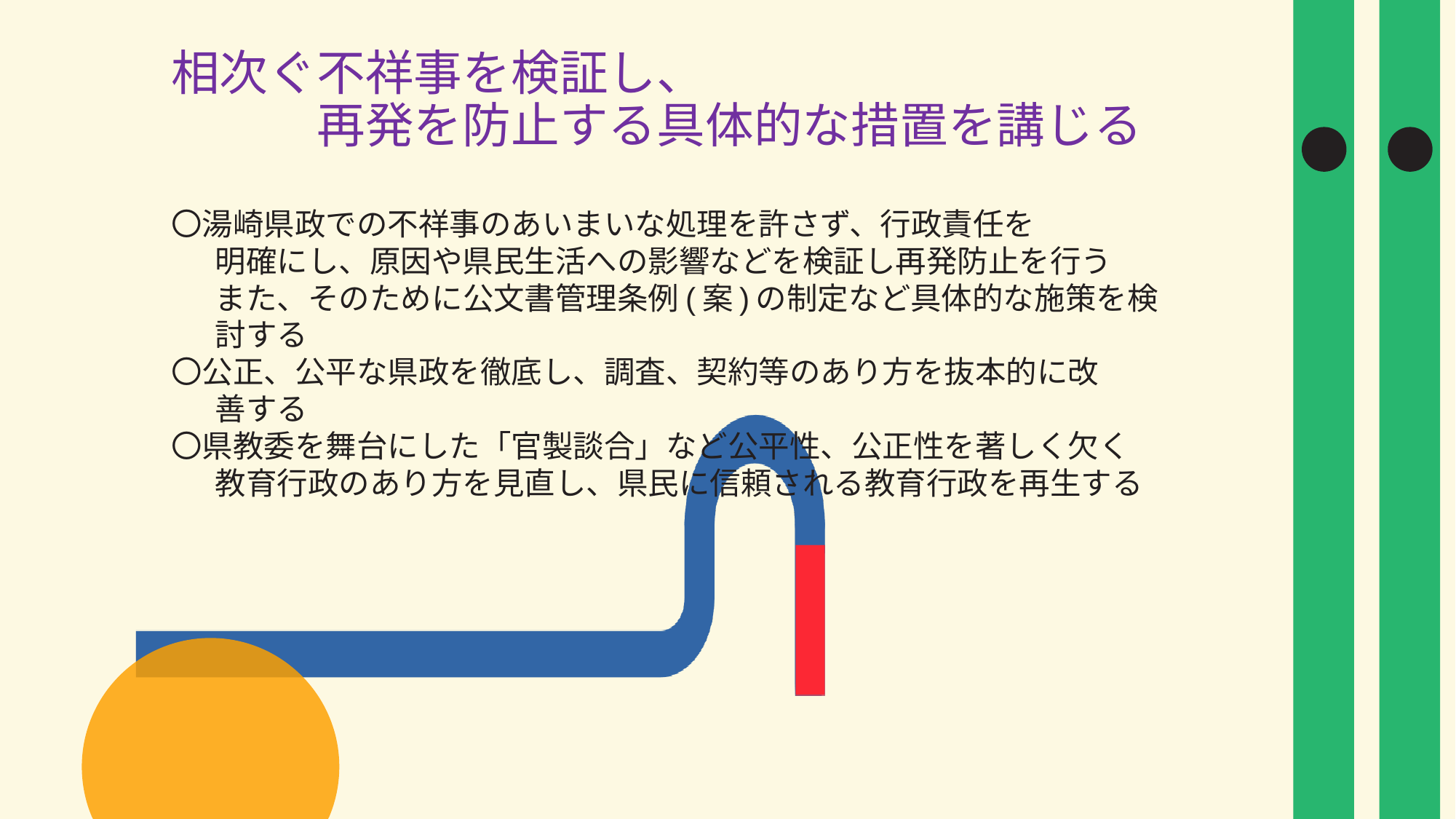

# 相次ぐ不祥事を検証し、 　　　再発を防止する具体的な措置を講じる
〇湯崎県政での不祥事のあいまいな処理を許さず、行政責任を
 　明確にし、原因や県民生活への影響などを検証し再発防止を行う
 　また、そのために公文書管理条例(案)の制定など具体的な施策を検
 　討する
〇公正、公平な県政を徹底し、調査、契約等のあり方を抜本的に改
 　善する
〇県教委を舞台にした「官製談合」など公平性、公正性を著しく欠く
 　教育行政のあり方を見直し、県民に信頼される教育行政を再生する